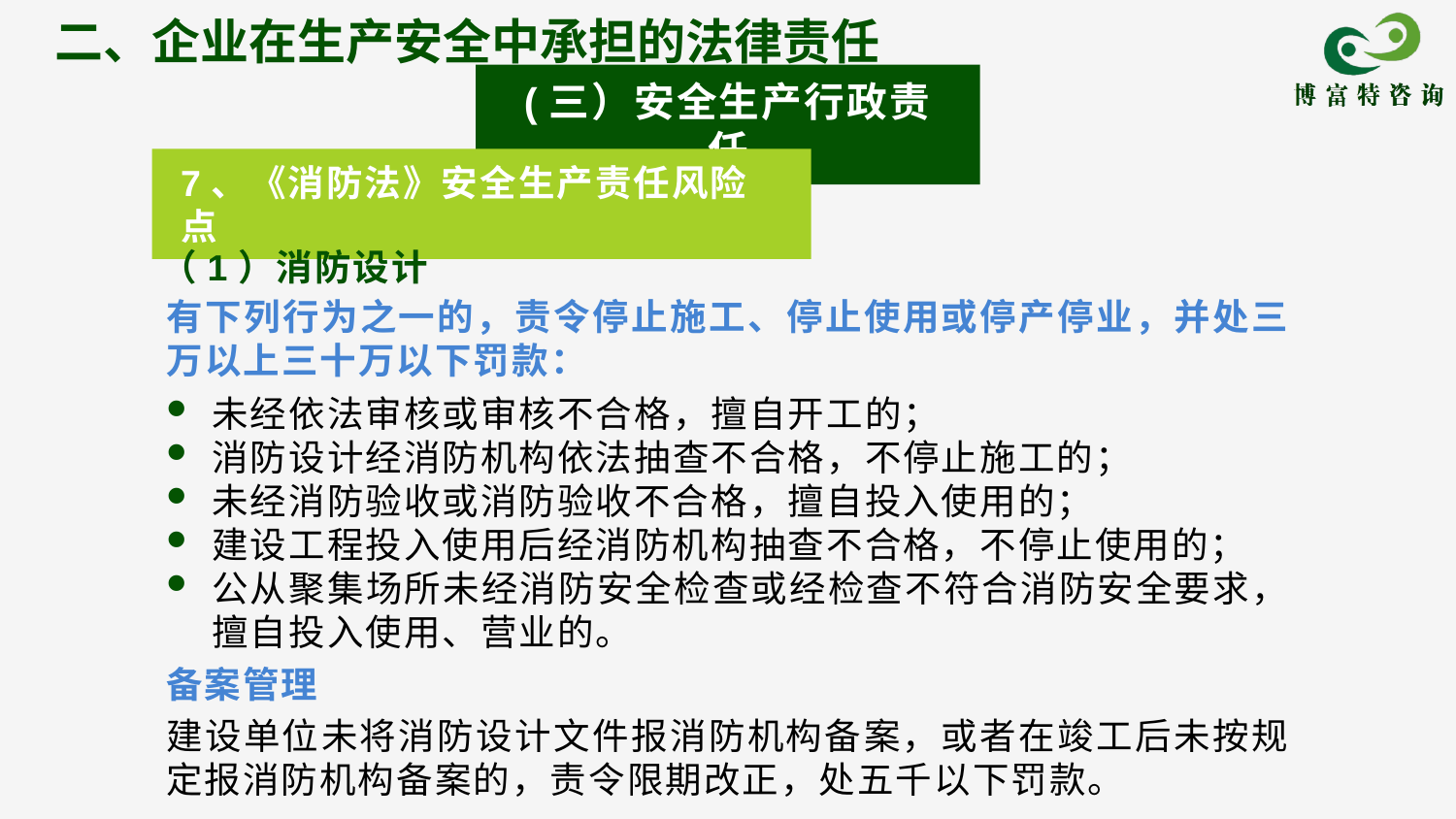

二、企业在生产安全中承担的法律责任
(三）安全生产行政责任
7、《消防法》安全生产责任风险点
（1）消防设计
有下列行为之一的，责令停止施工、停止使用或停产停业，并处三万以上三十万以下罚款：
未经依法审核或审核不合格，擅自开工的；
消防设计经消防机构依法抽查不合格，不停止施工的；
未经消防验收或消防验收不合格，擅自投入使用的；
建设工程投入使用后经消防机构抽查不合格，不停止使用的；
公从聚集场所未经消防安全检查或经检查不符合消防安全要求，擅自投入使用、营业的。
备案管理
建设单位未将消防设计文件报消防机构备案，或者在竣工后未按规定报消防机构备案的，责令限期改正，处五千以下罚款。